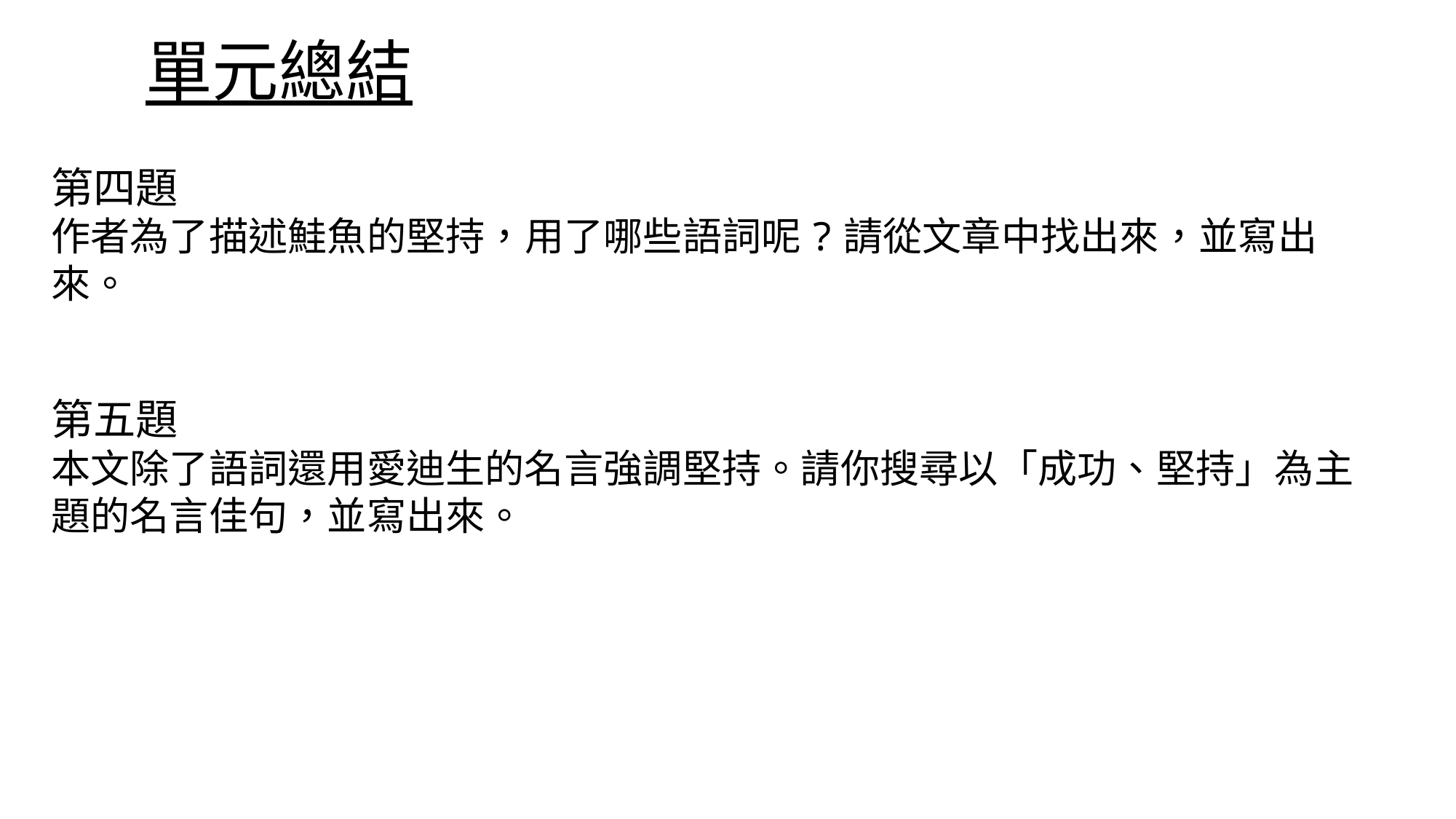

單元總結
第四題
作者為了描述鮭魚的堅持，用了哪些語詞呢?請從文章中找出來，並寫出來。
第五題
本文除了語詞還用愛迪生的名言強調堅持。請你搜尋以「成功、堅持」為主題的名言佳句，並寫出來。